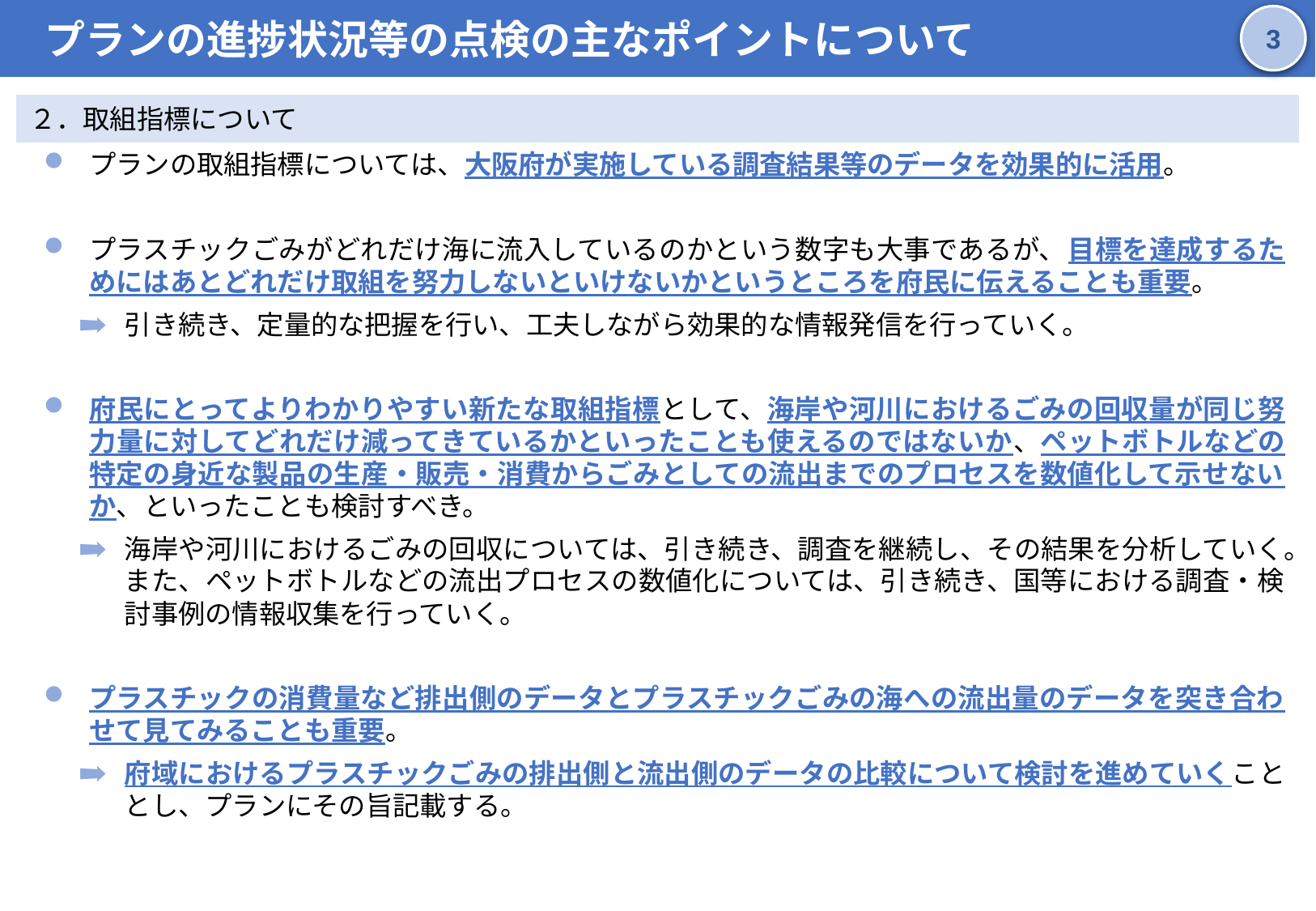

プランの進捗状況等の点検の主なポイントについて
3
２．取組指標について
プランの取組指標については、大阪府が実施している調査結果等のデータを効果的に活用。

プラスチックごみがどれだけ海に流入しているのかという数字も大事であるが、目標を達成するためにはあとどれだけ取組を努力しないといけないかというところを府民に伝えることも重要。
引き続き、定量的な把握を行い、工夫しながら効果的な情報発信を行っていく。

府民にとってよりわかりやすい新たな取組指標として、海岸や河川におけるごみの回収量が同じ努力量に対してどれだけ減ってきているかといったことも使えるのではないか、ペットボトルなどの特定の身近な製品の生産・販売・消費からごみとしての流出までのプロセスを数値化して示せないか、といったことも検討すべき。
海岸や河川におけるごみの回収については、引き続き、調査を継続し、その結果を分析していく。また、ペットボトルなどの流出プロセスの数値化については、引き続き、国等における調査・検討事例の情報収集を行っていく。

プラスチックの消費量など排出側のデータとプラスチックごみの海への流出量のデータを突き合わせて見てみることも重要。
府域におけるプラスチックごみの排出側と流出側のデータの比較について検討を進めていくこととし、プランにその旨記載する。